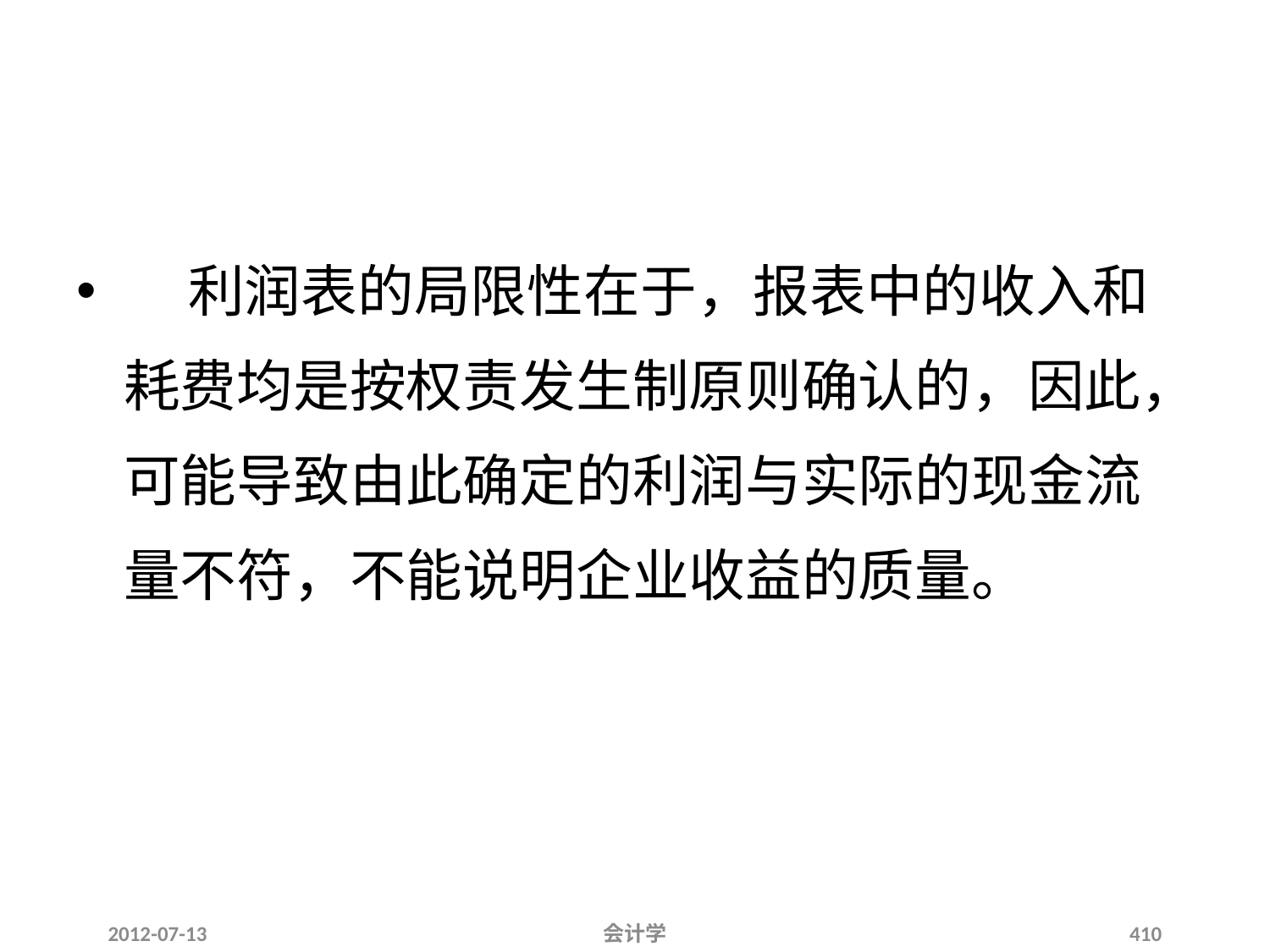

利润表的局限性在于，报表中的收入和耗费均是按权责发生制原则确认的，因此，可能导致由此确定的利润与实际的现金流量不符，不能说明企业收益的质量。

2012-07-13
会计学
410